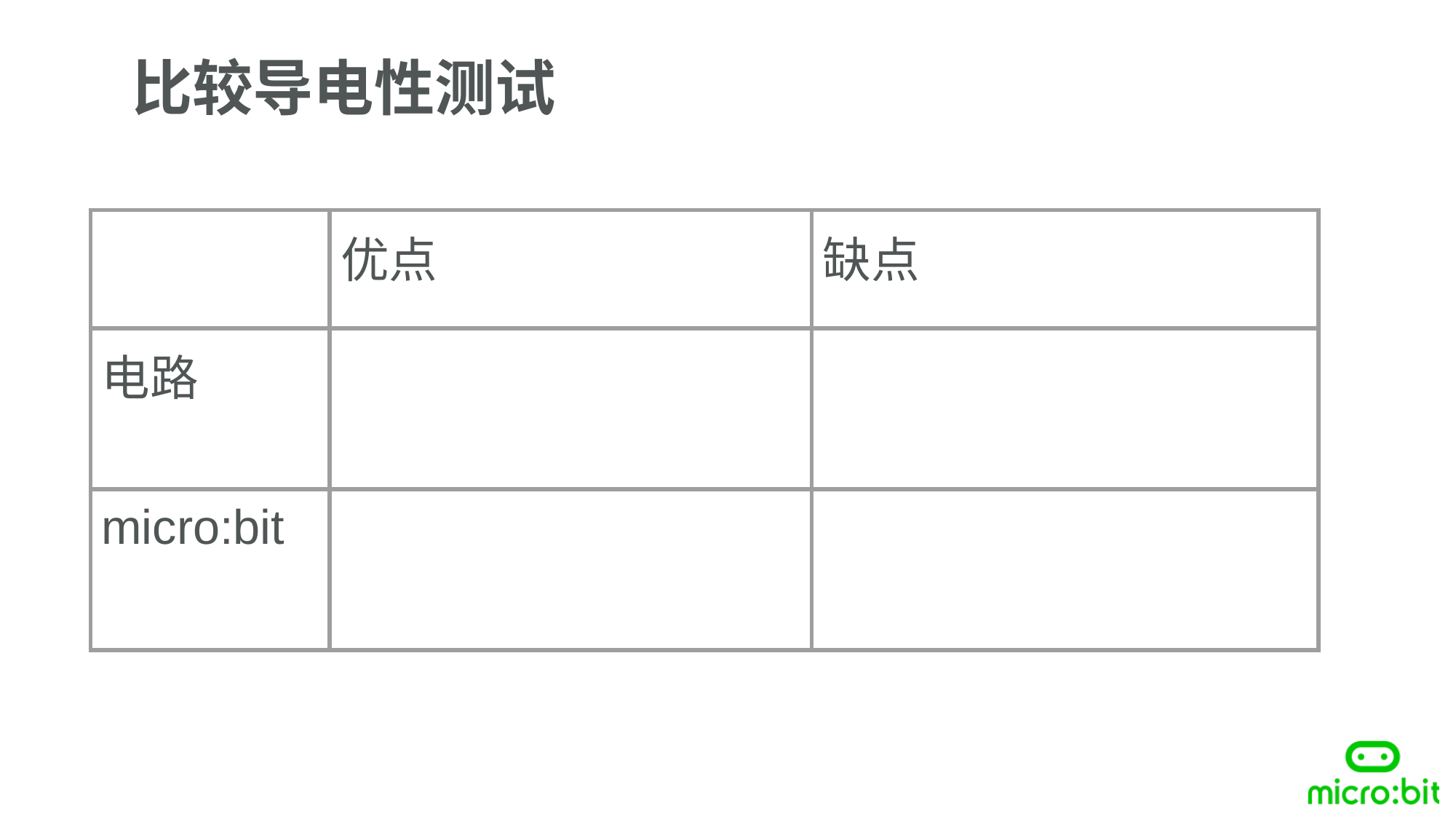

比较导电性测试

|  | 优点 | 缺点 |
| --- | --- | --- |
| 电路 |  |  |
| micro:bit |  |  |